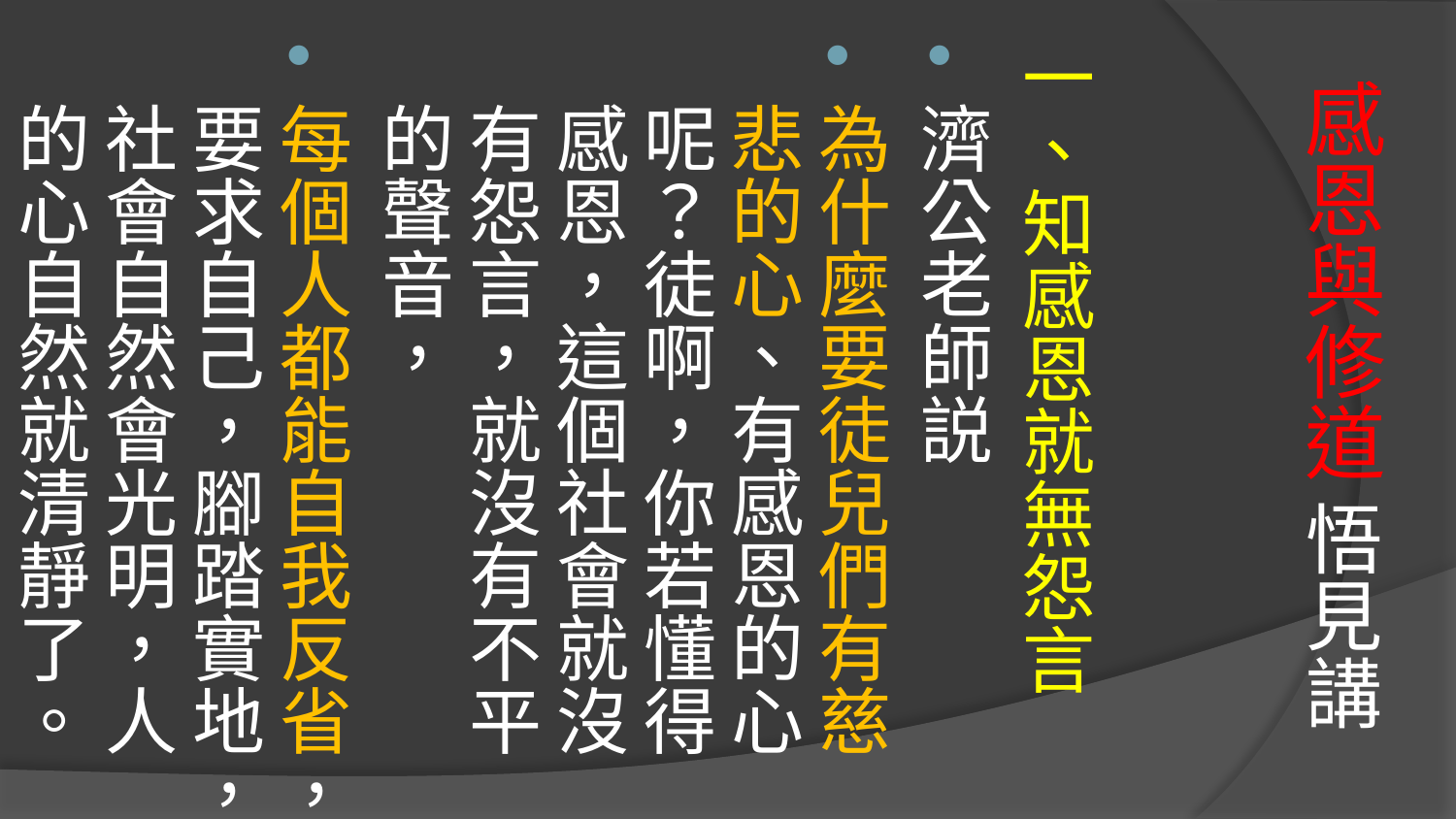

一、知感恩就無怨言
濟公老師説
為什麼要徒兒們有慈悲的心、有感恩的心呢？徒啊，你若懂得感恩，這個社會就沒有怨言，就沒有不平的聲音，
每個人都能自我反省，要求自己，腳踏實地，社會自然會光明，人的心自然就清靜了。
# 感恩與修道 悟見講